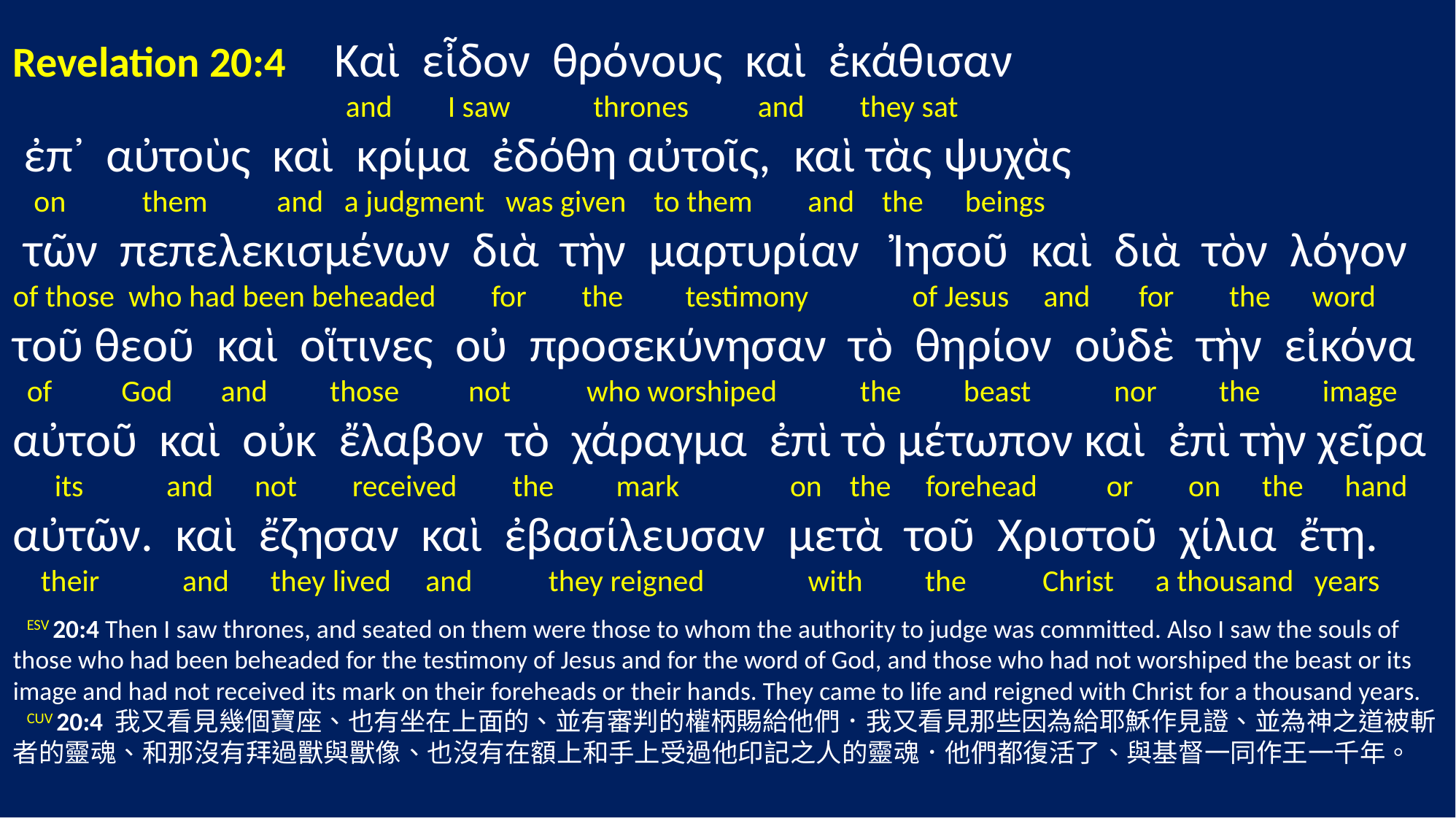

Revelation 20:4     Καὶ  εἶδον  θρόνους  καὶ  ἐκάθισαν
                                                and        I saw            thrones          and        they sat
 ἐπ᾽  αὐτοὺς  καὶ  κρίμα  ἐδόθη αὐτοῖς,  καὶ τὰς ψυχὰς
   on           them          and   a judgment   was given    to them        and    the      beings
 τῶν  πεπελεκισμένων  διὰ  τὴν  μαρτυρίαν   Ἰησοῦ  καὶ  διὰ  τὸν  λόγον
of those  who had been beheaded        for        the         testimony               of Jesus     and       for        the      word
τοῦ θεοῦ  καὶ  οἵτινες  οὐ  προσεκύνησαν  τὸ  θηρίον  οὐδὲ  τὴν  εἰκόνα
  of          God       and         those          not           who worshiped            the         beast            nor         the         image
αὐτοῦ  καὶ  οὐκ  ἔλαβον  τὸ  χάραγμα  ἐπὶ τὸ μέτωπον καὶ  ἐπὶ τὴν χεῖρα
      its            and      not        received        the         mark                on    the     forehead          or        on      the      hand
αὐτῶν.  καὶ  ἔζησαν  καὶ  ἐβασίλευσαν  μετὰ  τοῦ  Χριστοῦ  χίλια  ἔτη.
    their            and      they lived     and           they reigned               with         the           Christ      a thousand   years

    ESV 20:4 Then I saw thrones, and seated on them were those to whom the authority to judge was committed. Also I saw the souls of those who had been beheaded for the testimony of Jesus and for the word of God, and those who had not worshiped the beast or its image and had not received its mark on their foreheads or their hands. They came to life and reigned with Christ for a thousand years.
    CUV 20:4 我又看見幾個寶座、也有坐在上面的、並有審判的權柄賜給他們．我又看見那些因為給耶穌作見證、並為神之道被斬者的靈魂、和那沒有拜過獸與獸像、也沒有在額上和手上受過他印記之人的靈魂．他們都復活了、與基督一同作王一千年。